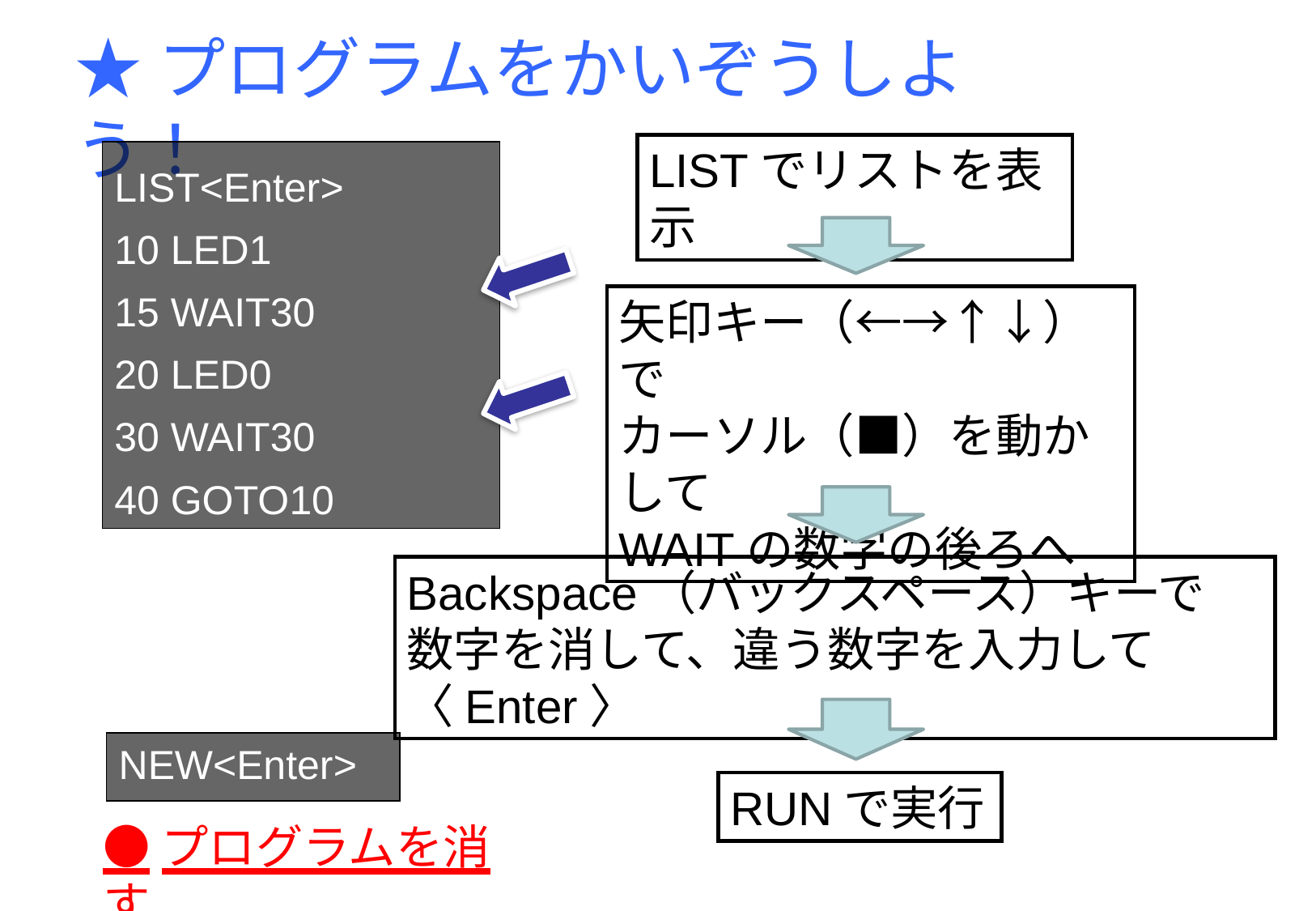

★プログラムをかいぞうしよう！
LISTでリストを表示
LIST<Enter>
10 LED1
15 WAIT30
20 LED0
30 WAIT30
40 GOTO10

矢印キー（←→↑↓）で
カーソル（■）を動かして
WAITの数字の後ろへ

Backspace（バックスペース）キーで
数字を消して、違う数字を入力して〈Enter〉

NEW<Enter>
RUNで実行
●プログラムを消す